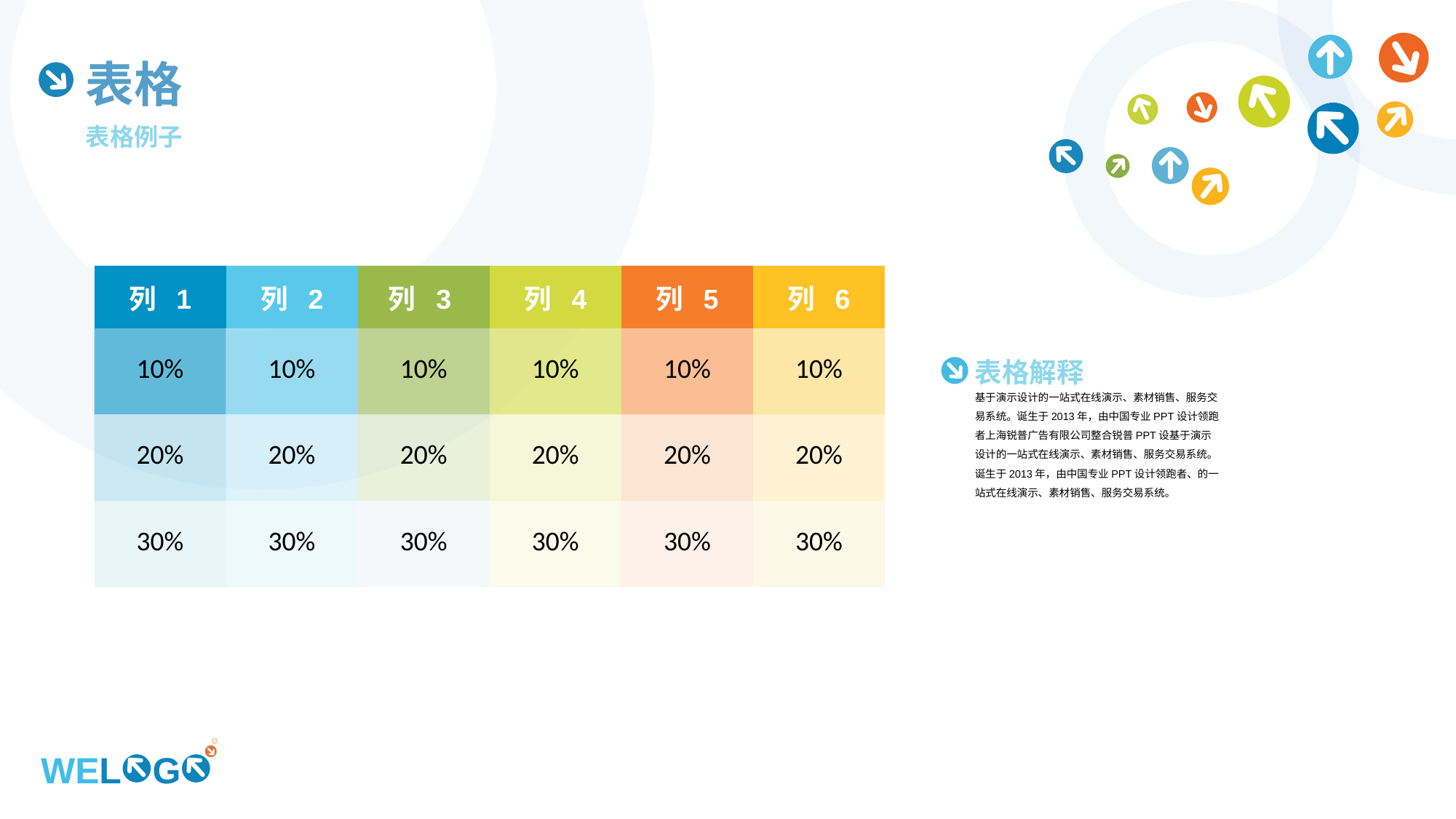

表格
表格例子
| 列 1 | 列 2 | 列 3 | 列 4 | 列 5 | 列 6 |
| --- | --- | --- | --- | --- | --- |
| 10% | 10% | 10% | 10% | 10% | 10% |
| 20% | 20% | 20% | 20% | 20% | 20% |
| 30% | 30% | 30% | 30% | 30% | 30% |
表格解释

基于演示设计的一站式在线演示、素材销售、服务交易系统。诞生于2013年，由中国专业PPT设计领跑者上海锐普广告有限公司整合锐普PPT设基于演示设计的一站式在线演示、素材销售、服务交易系统。诞生于2013年，由中国专业PPT设计领跑者、的一站式在线演示、素材销售、服务交易系统。